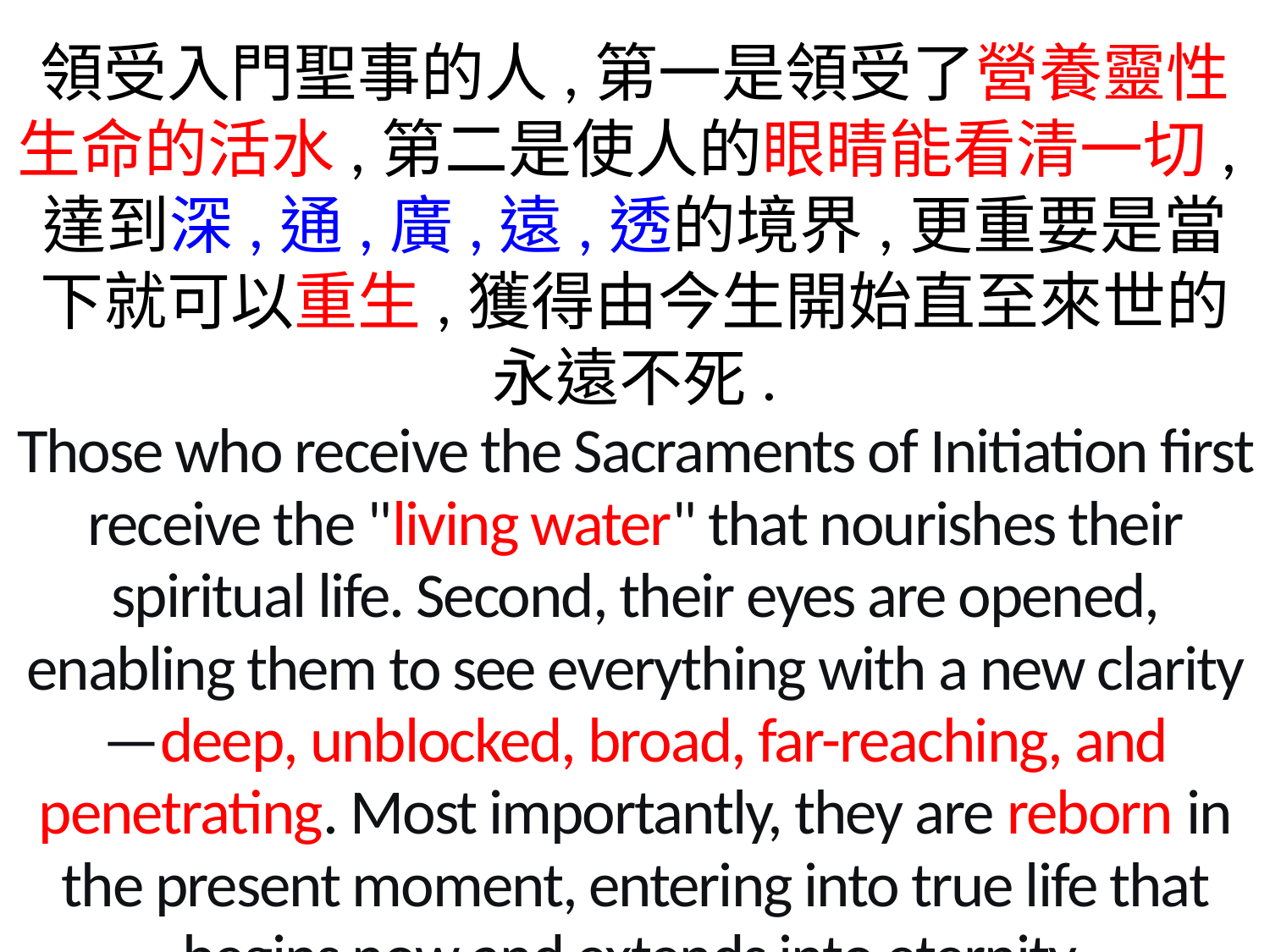

領受入門聖事的人,第一是領受了營養靈性生命的活水,第二是使人的眼睛能看清一切,達到深,通,廣,遠,透的境界,更重要是當下就可以重生,獲得由今生開始直至來世的永遠不死.
Those who receive the Sacraments of Initiation first receive the "living water" that nourishes their spiritual life. Second, their eyes are opened, enabling them to see everything with a new clarity—deep, unblocked, broad, far-reaching, and penetrating. Most importantly, they are reborn in the present moment, entering into true life that begins now and extends into eternity.